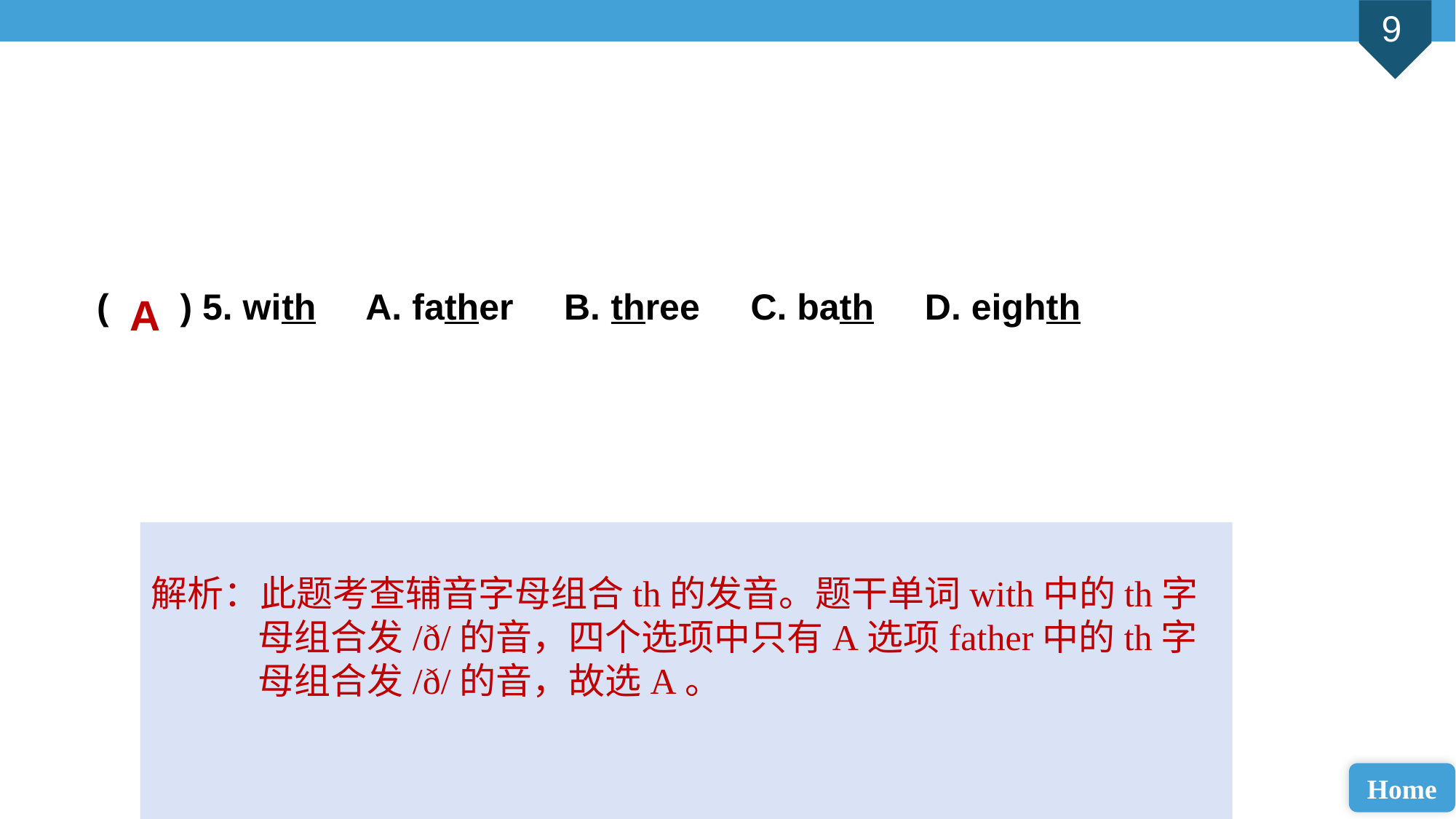

(       ) 5. with     A. father     B. three     C. bath     D. eighth
A

解析：此题考查辅音字母组合th的发音。题干单词with中的th字母组合发/ð/的音，四个选项中只有A选项father中的th字母组合发/ð/的音，故选A。